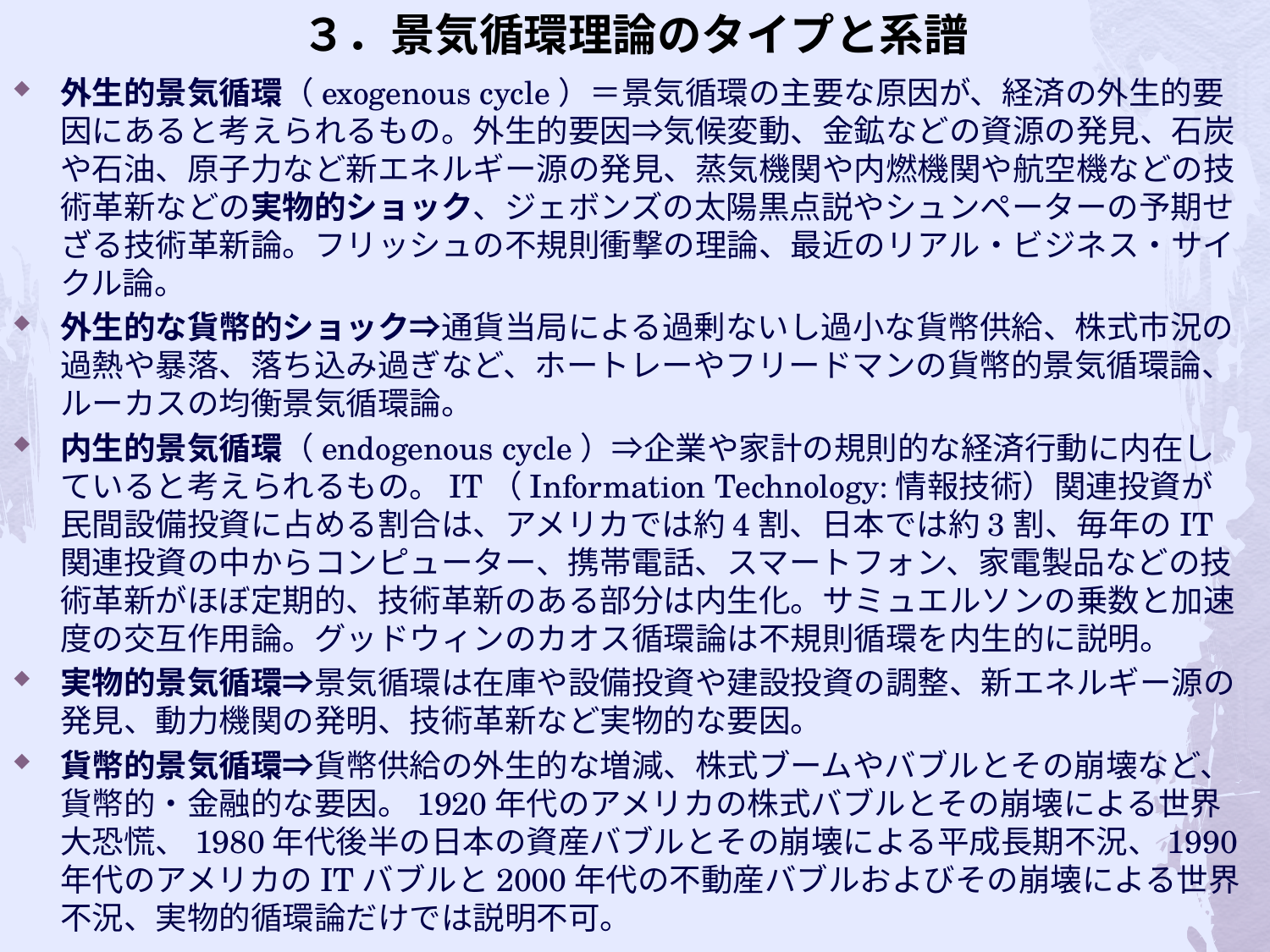

# ３．景気循環理論のタイプと系譜
外生的景気循環（exogenous cycle）＝景気循環の主要な原因が、経済の外生的要因にあると考えられるもの。外生的要因⇒気候変動、金鉱などの資源の発見、石炭や石油、原子力など新エネルギー源の発見、蒸気機関や内燃機関や航空機などの技術革新などの実物的ショック、ジェボンズの太陽黒点説やシュンペーターの予期せざる技術革新論。フリッシュの不規則衝撃の理論、最近のリアル・ビジネス・サイクル論。
外生的な貨幣的ショック⇒通貨当局による過剰ないし過小な貨幣供給、株式市況の過熱や暴落、落ち込み過ぎなど、ホートレーやフリードマンの貨幣的景気循環論、ルーカスの均衡景気循環論。
内生的景気循環（endogenous cycle）⇒企業や家計の規則的な経済行動に内在していると考えられるもの。IT（Information Technology:情報技術）関連投資が民間設備投資に占める割合は、アメリカでは約4割、日本では約3割、毎年のIT関連投資の中からコンピューター、携帯電話、スマートフォン、家電製品などの技術革新がほぼ定期的、技術革新のある部分は内生化。サミュエルソンの乗数と加速度の交互作用論。グッドウィンのカオス循環論は不規則循環を内生的に説明。
実物的景気循環⇒景気循環は在庫や設備投資や建設投資の調整、新エネルギー源の発見、動力機関の発明、技術革新など実物的な要因。
貨幣的景気循環⇒貨幣供給の外生的な増減、株式ブームやバブルとその崩壊など、貨幣的・金融的な要因。1920年代のアメリカの株式バブルとその崩壊による世界大恐慌、1980年代後半の日本の資産バブルとその崩壊による平成長期不況、1990年代のアメリカのITバブルと2000年代の不動産バブルおよびその崩壊による世界不況、実物的循環論だけでは説明不可。